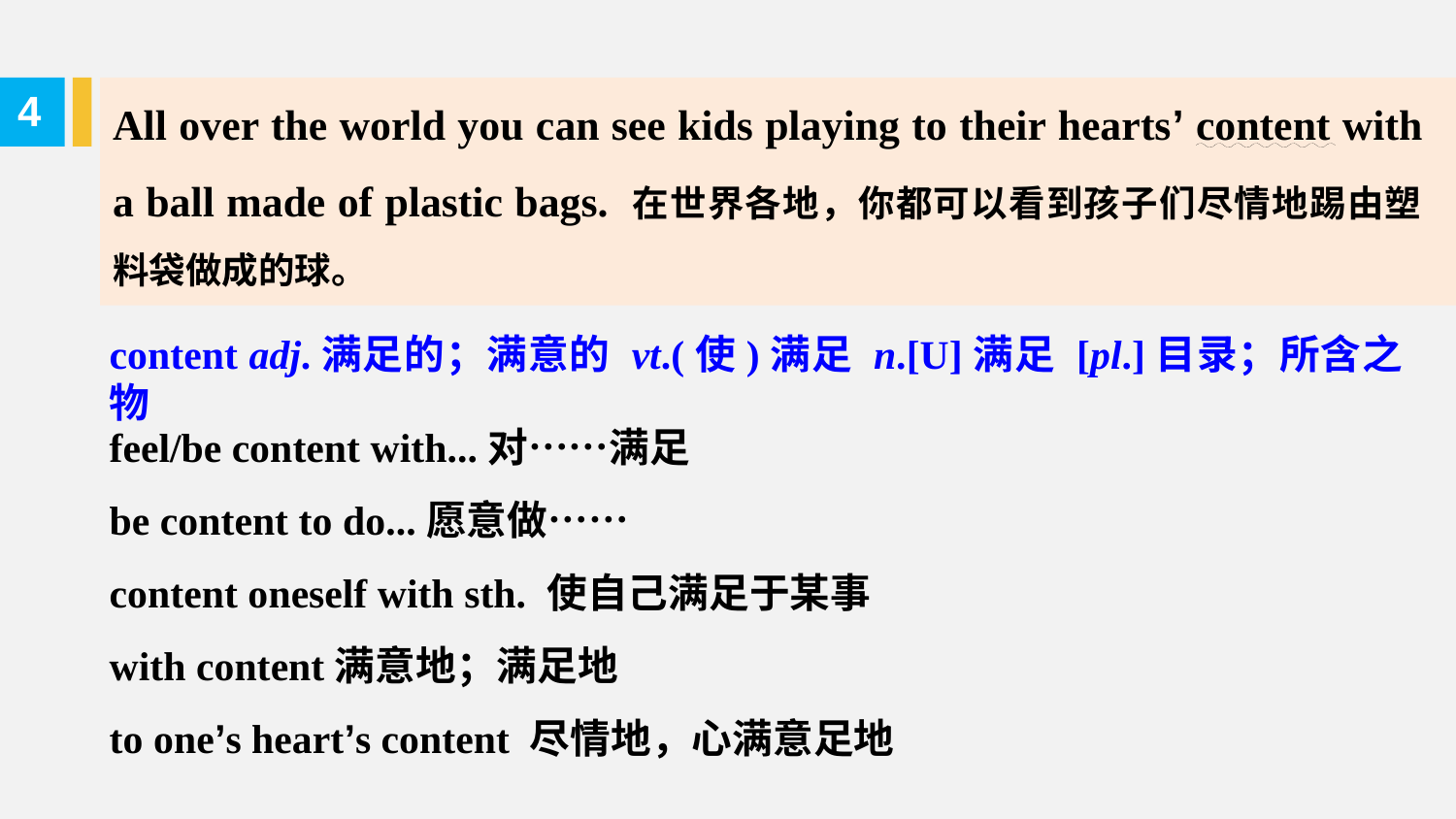

All over the world you can see kids playing to their hearts’ content with a ball made of plastic bags. 在世界各地，你都可以看到孩子们尽情地踢由塑料袋做成的球。

4
content adj.满足的；满意的 vt.(使)满足 n.[U]满足 [pl.]目录；所含之物
feel/be content with...对……满足
be content to do...愿意做……
content oneself with sth. 使自己满足于某事
with content满意地；满足地
to one’s heart’s content 尽情地，心满意足地